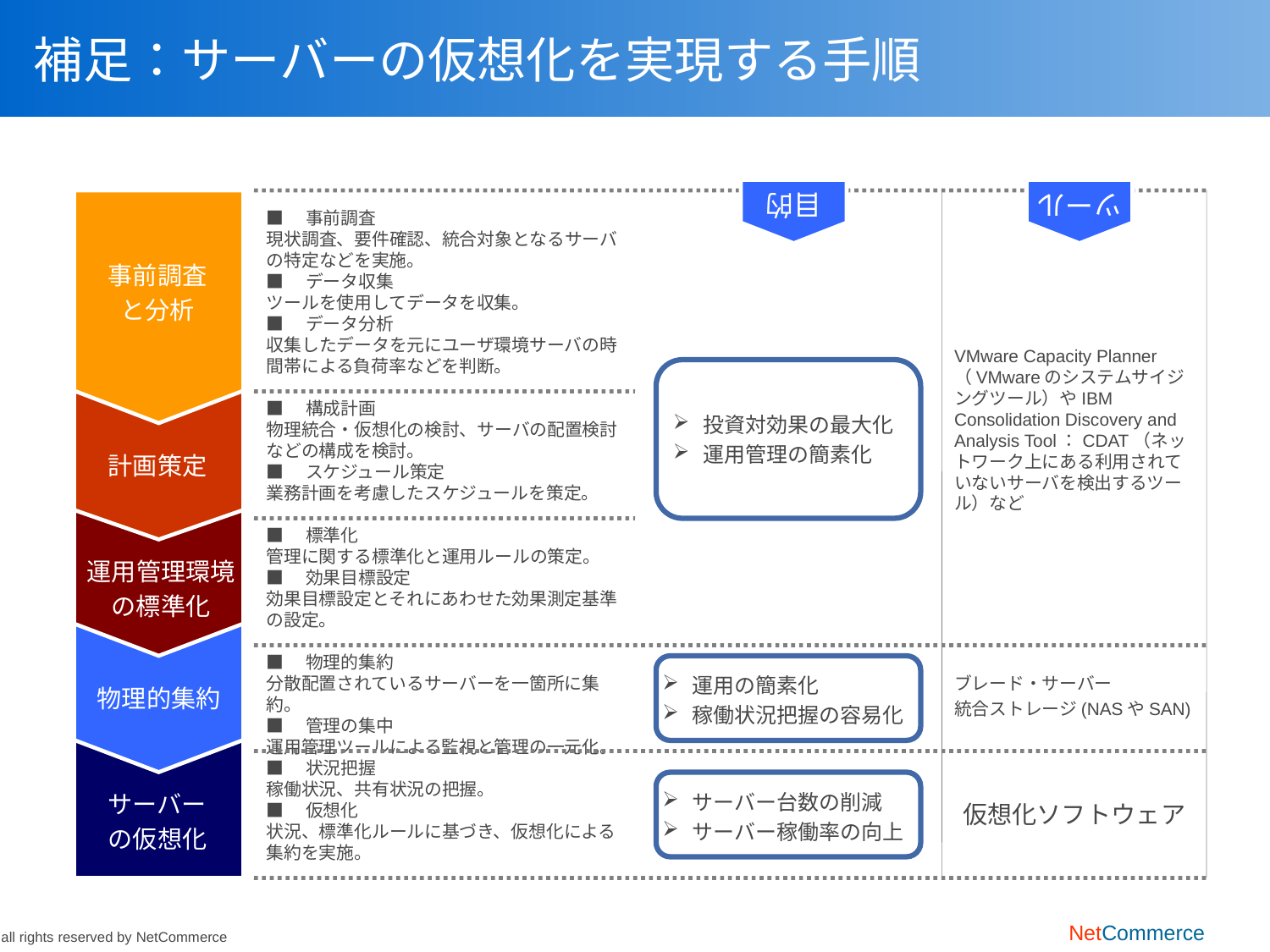

# 補足：サーバーの仮想化を実現する手順
目的

投資対効果の最大化
運用管理の簡素化

運用の簡素化
稼働状況把握の容易化

サーバー台数の削減
サーバー稼働率の向上
ツール

VMware Capacity Planner（VMwareのシステムサイジングツール）やIBM Consolidation Discovery and Analysis Tool：CDAT（ネットワーク上にある利用されていないサーバを検出するツール）など
ブレード・サーバー
統合ストレージ(NASやSAN)
仮想化ソフトウェア

■　事前調査
現状調査、要件確認、統合対象となるサーバの特定などを実施。
■　データ収集
ツールを使用してデータを収集。
■　データ分析
収集したデータを元にユーザ環境サーバの時間帯による負荷率などを判断。

事前調査
と分析

■　構成計画
物理統合・仮想化の検討、サーバの配置検討などの構成を検討。
■　スケジュール策定
業務計画を考慮したスケジュールを策定。

計画策定

■　標準化
管理に関する標準化と運用ルールの策定。
■　効果目標設定
効果目標設定とそれにあわせた効果測定基準の設定。

運用管理環境
の標準化

■　物理的集約
分散配置されているサーバーを一箇所に集約。
■　管理の集中
運用管理ツールによる監視と管理の一元化。

物理的集約

■　状況把握
稼働状況、共有状況の把握。
■　仮想化
状況、標準化ルールに基づき、仮想化による集約を実施。

サーバー
の仮想化